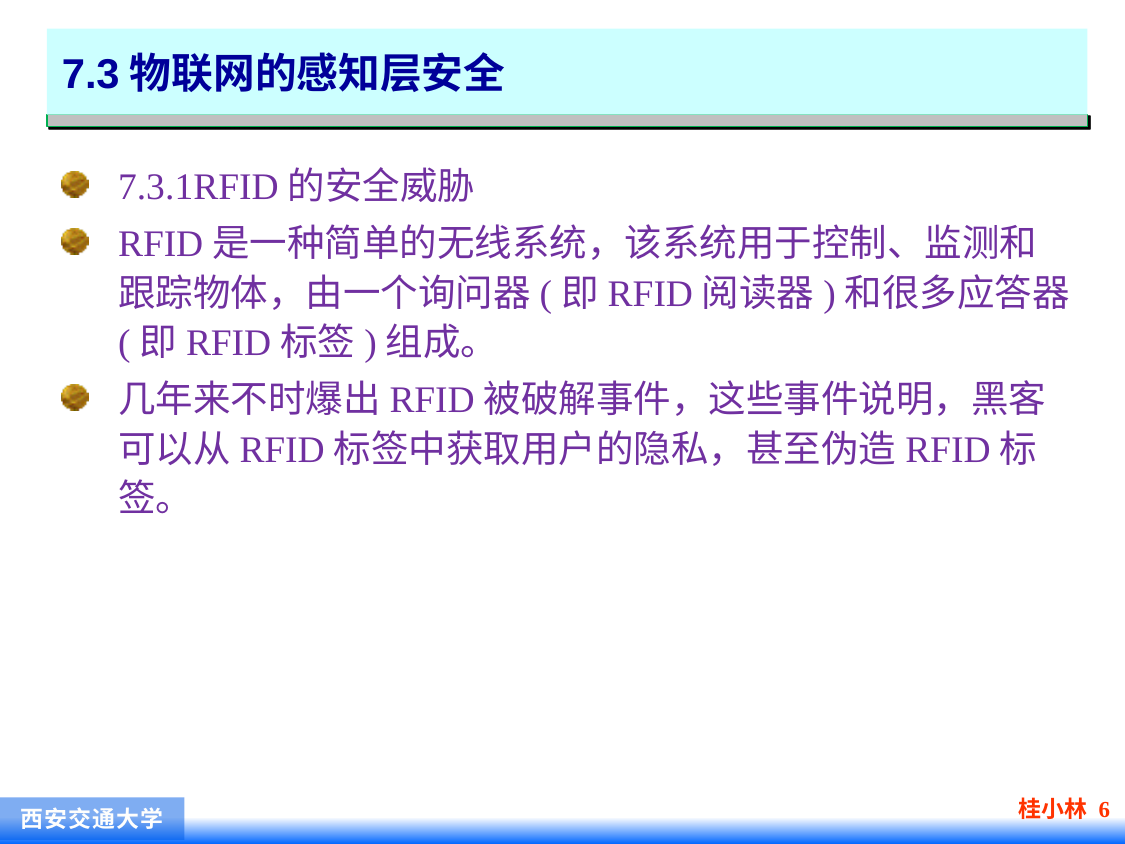

# 7.3物联网的感知层安全
7.3.1RFID的安全威胁
RFID是一种简单的无线系统，该系统用于控制、监测和跟踪物体，由一个询问器(即RFID阅读器)和很多应答器(即RFID标签)组成。
几年来不时爆出RFID被破解事件，这些事件说明，黑客可以从RFID标签中获取用户的隐私，甚至伪造RFID标签。

桂小林 6